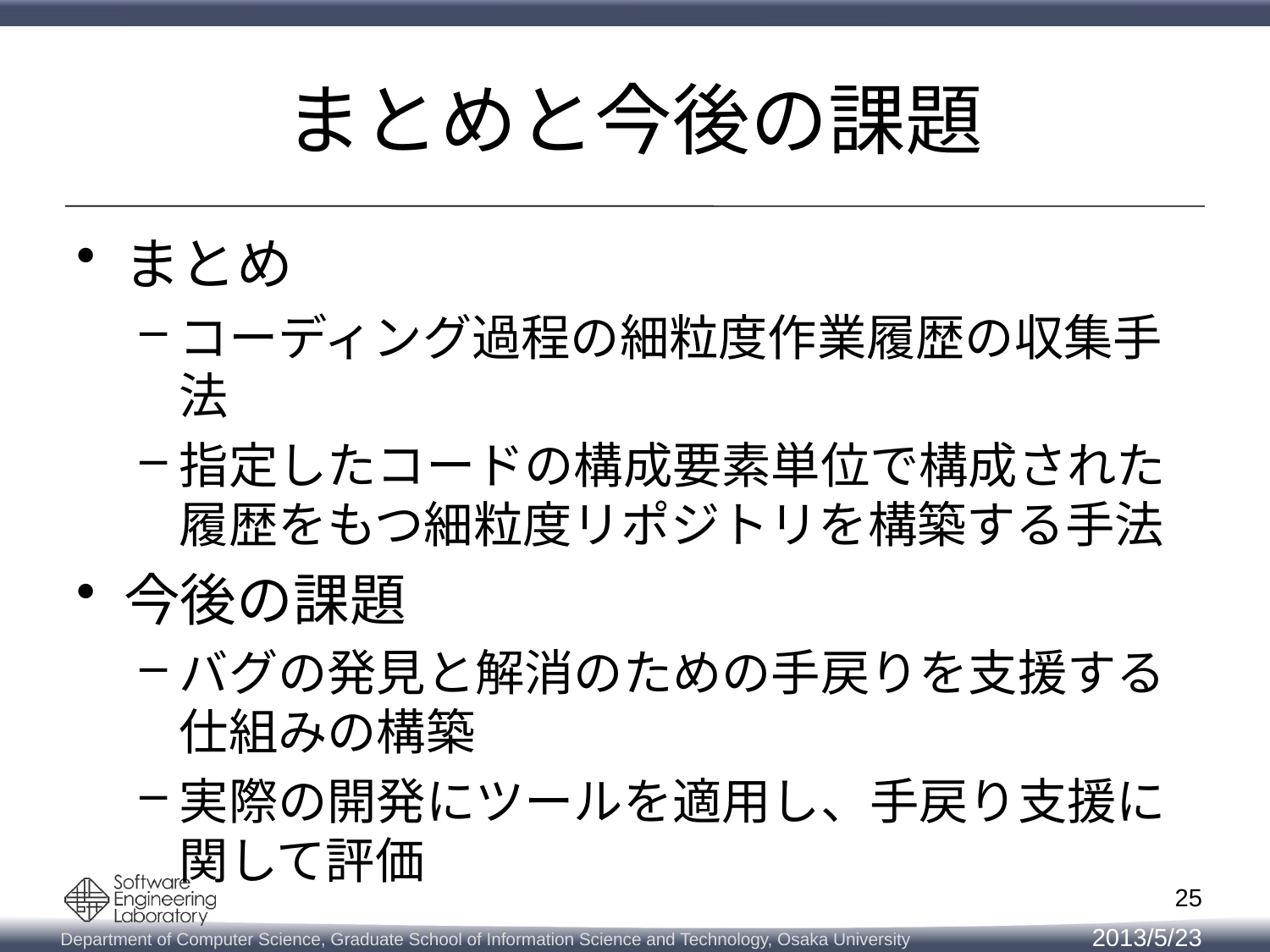

# まとめと今後の課題
まとめ
コーディング過程の細粒度作業履歴の収集手法
指定したコードの構成要素単位で構成された履歴をもつ細粒度リポジトリを構築する手法
今後の課題
バグの発見と解消のための手戻りを支援する仕組みの構築
実際の開発にツールを適用し、手戻り支援に関して評価

25
2013/5/23